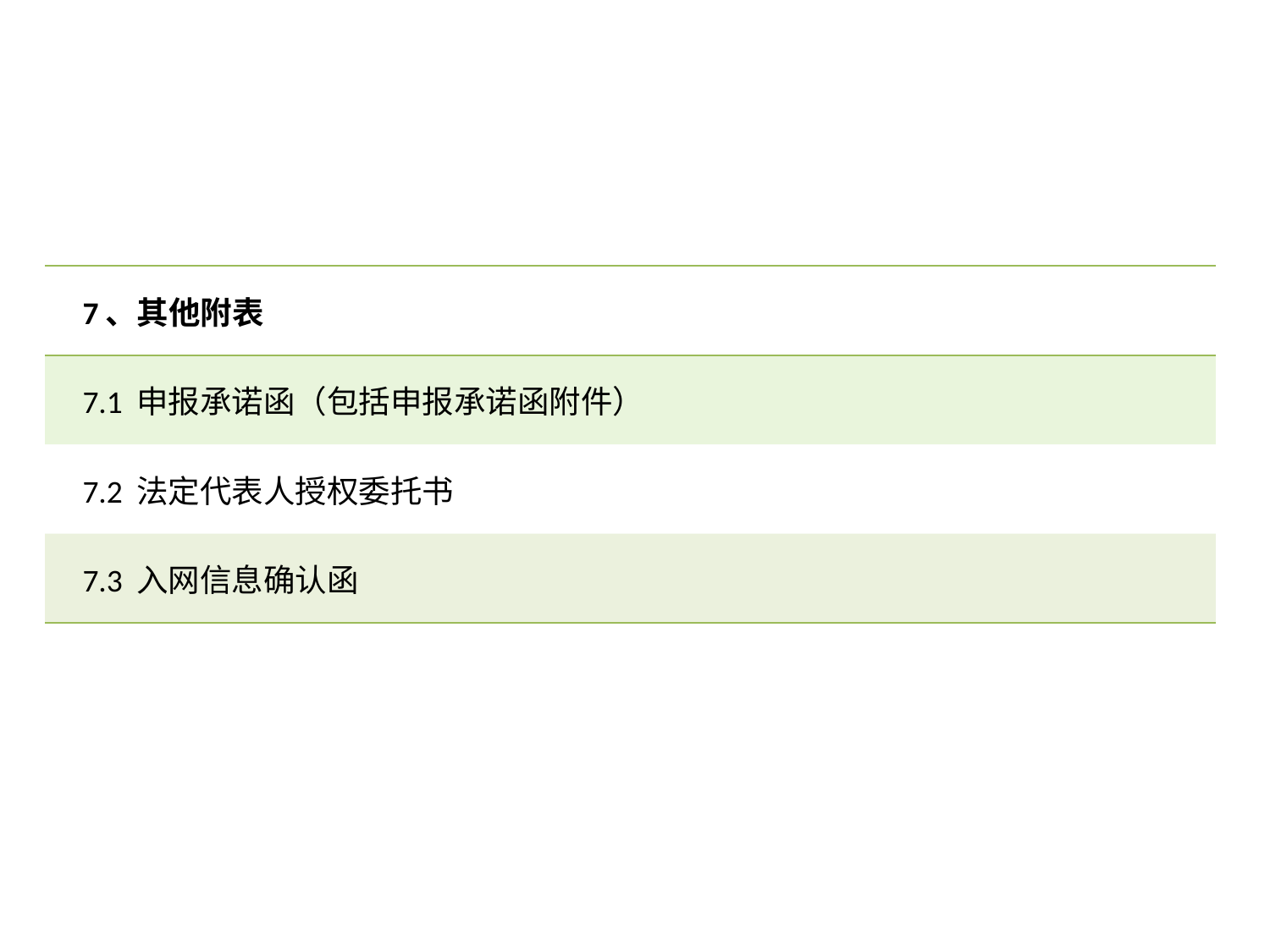

| 7、其他附表 |
| --- |
| 7.1 申报承诺函（包括申报承诺函附件） |
| 7.2 法定代表人授权委托书 |
| 7.3 入网信息确认函 |